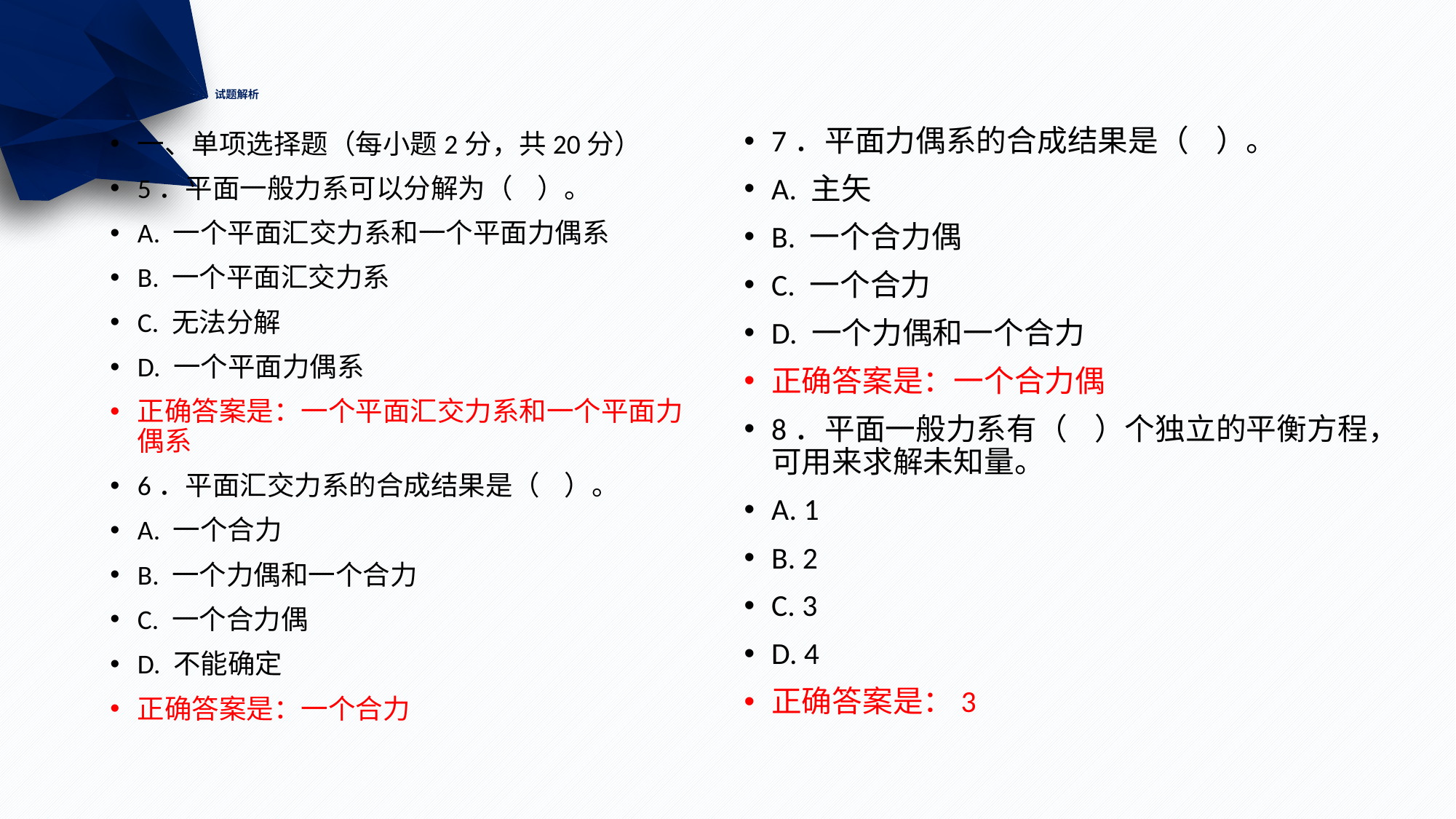

# 五、试题解析
7．平面力偶系的合成结果是（    ）。
A. 主矢
B. 一个合力偶
C. 一个合力
D. 一个力偶和一个合力
正确答案是：一个合力偶
8．平面一般力系有（    ）个独立的平衡方程，可用来求解未知量。
A. 1
B. 2
C. 3
D. 4
正确答案是：3
一、单项选择题（每小题2分，共20分）
5．平面一般力系可以分解为（    ）。
A. 一个平面汇交力系和一个平面力偶系
B. 一个平面汇交力系
C. 无法分解
D. 一个平面力偶系
正确答案是：一个平面汇交力系和一个平面力偶系
6．平面汇交力系的合成结果是（    ）。
A. 一个合力
B. 一个力偶和一个合力
C. 一个合力偶
D. 不能确定
正确答案是：一个合力